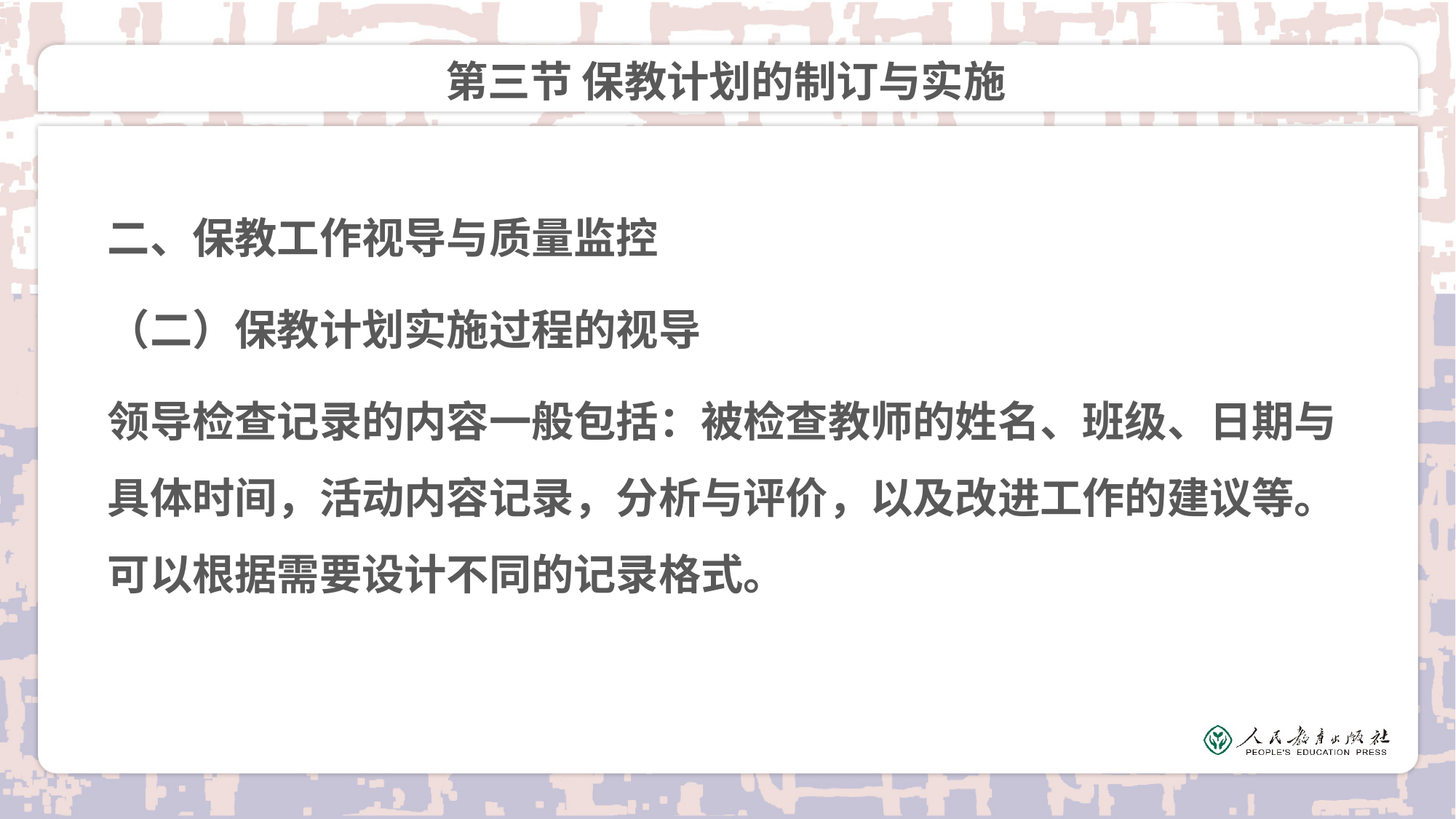

# 第三节 保教计划的制订与实施
二、保教工作视导与质量监控
（二）保教计划实施过程的视导
领导检查记录的内容一般包括：被检查教师的姓名、班级、日期与具体时间，活动内容记录，分析与评价，以及改进工作的建议等。可以根据需要设计不同的记录格式。